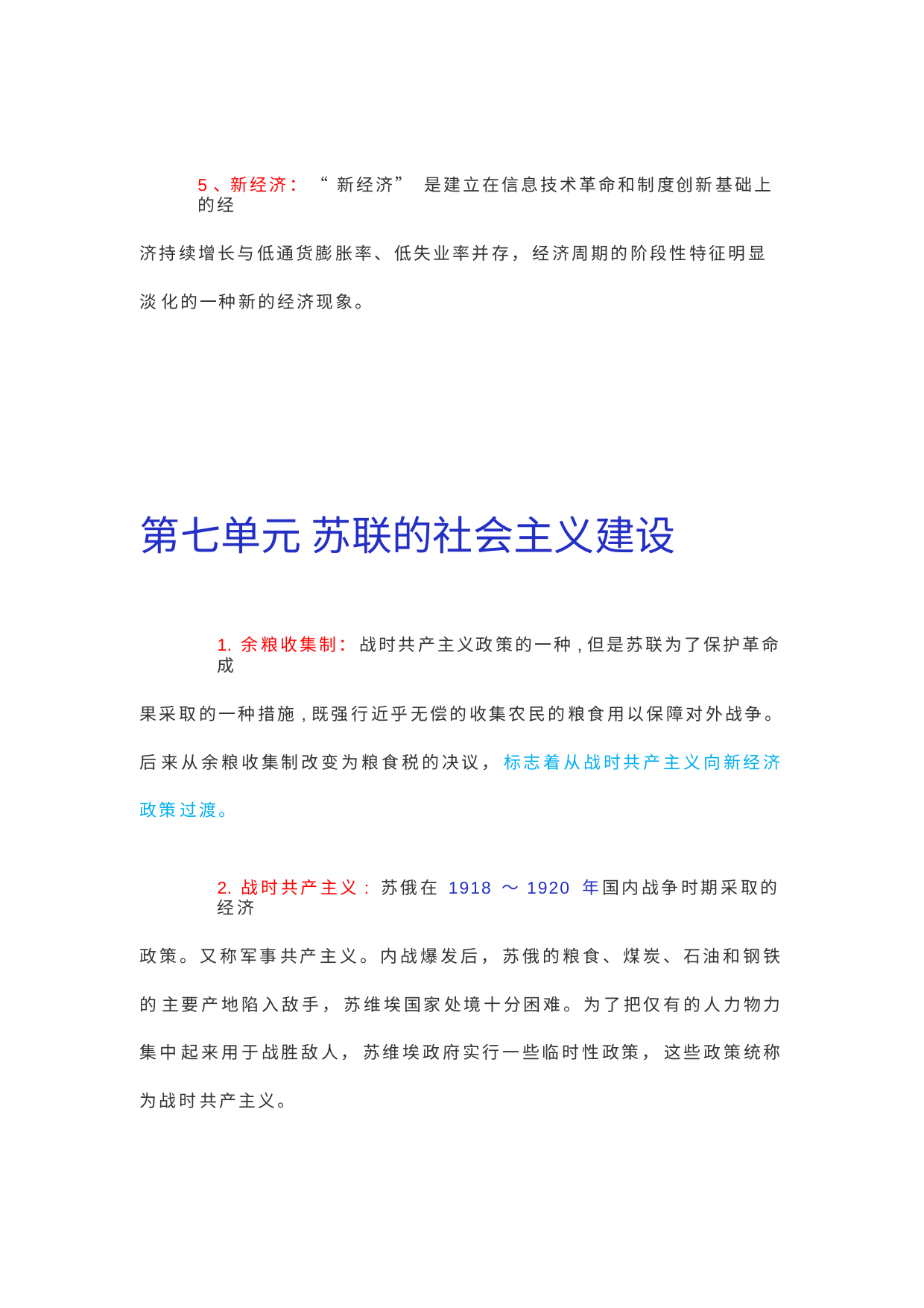

5、新经济：“ 新经济”是建立在信息技术革命和制度创新基础上的经
济持续增长与低通货膨胀率、低失业率并存， 经济周期的阶段性特征明显淡 化的一种新的经济现象。
第七单元 苏联的社会主义建设
1. 余粮收集制： 战时共产主义政策的一种,但是苏联为了保护革命成
果采取的一种措施,既强行近乎无偿的收集农民的粮食用以保障对外战争。后 来从余粮收集制改变为粮食税的决议， 标志着从战时共产主义向新经济政策 过渡。
2. 战时共产主义: 苏俄在 1918 ～ 1920 年国内战争时期采取的经济
政策。又称军事共产主义。内战爆发后， 苏俄的粮食、煤炭、石油和钢铁的 主要产地陷入敌手， 苏维埃国家处境十分困难。为了把仅有的人力物力集中 起来用于战胜敌人， 苏维埃政府实行一些临时性政策， 这些政策统称为战时 共产主义。